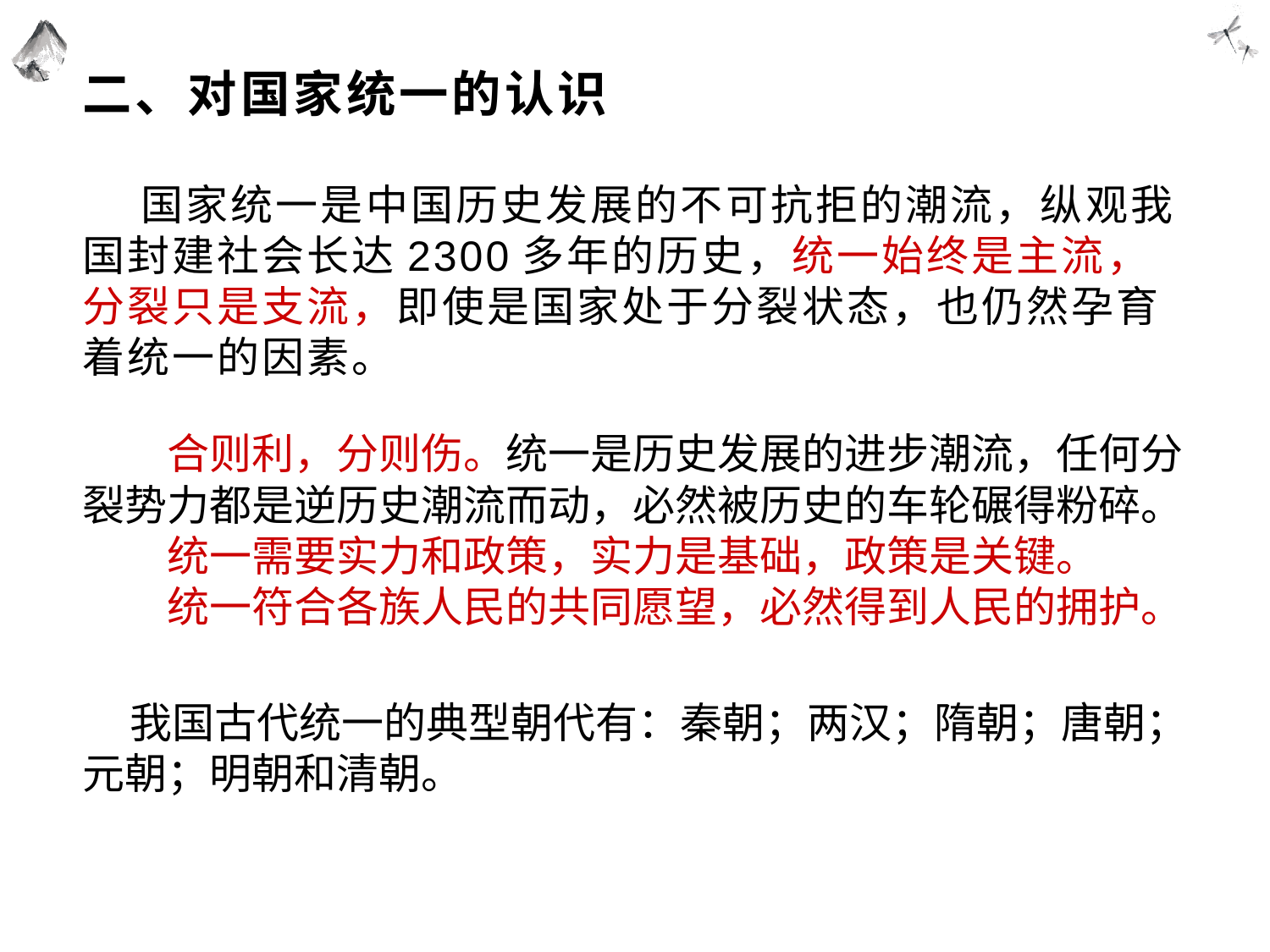

# 二、对国家统一的认识
    国家统一是中国历史发展的不可抗拒的潮流，纵观我国封建社会长达2300多年的历史，统一始终是主流，分裂只是支流，即使是国家处于分裂状态，也仍然孕育着统一的因素。
合则利，分则伤。统一是历史发展的进步潮流，任何分裂势力都是逆历史潮流而动，必然被历史的车轮碾得粉碎。
统一需要实力和政策，实力是基础，政策是关键。
统一符合各族人民的共同愿望，必然得到人民的拥护。
    我国古代统一的典型朝代有：秦朝；两汉；隋朝；唐朝；元朝；明朝和清朝。